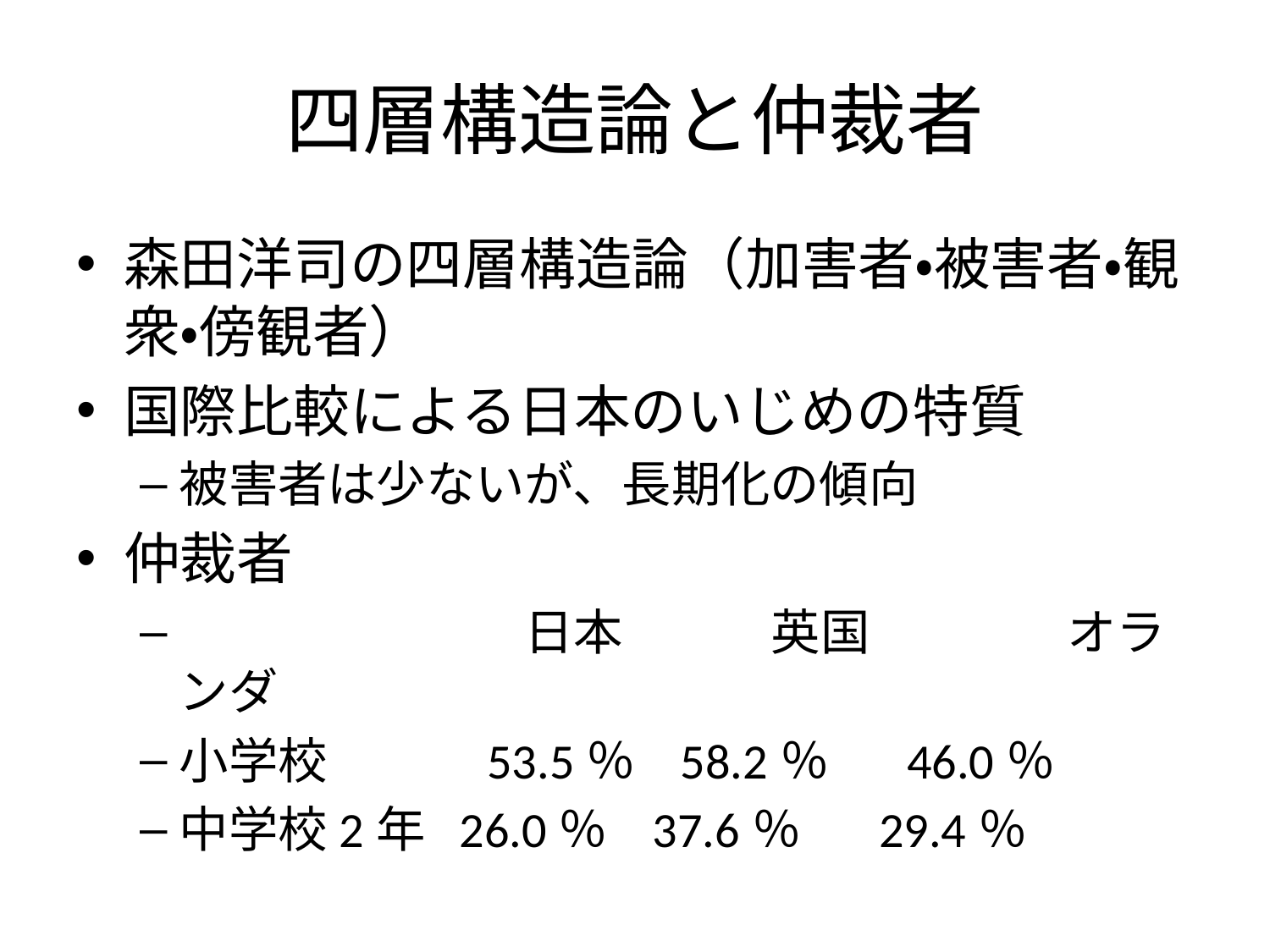

# 四層構造論と仲裁者
森田洋司の四層構造論（加害者・被害者・観衆・傍観者）
国際比較による日本のいじめの特質
被害者は少ないが、長期化の傾向
仲裁者
　　　　　　　日本　　　英国　　　　オランダ
小学校　　　53.5％   58.2％      46.0％
中学校2年  26.0％   37.6％      29.4％